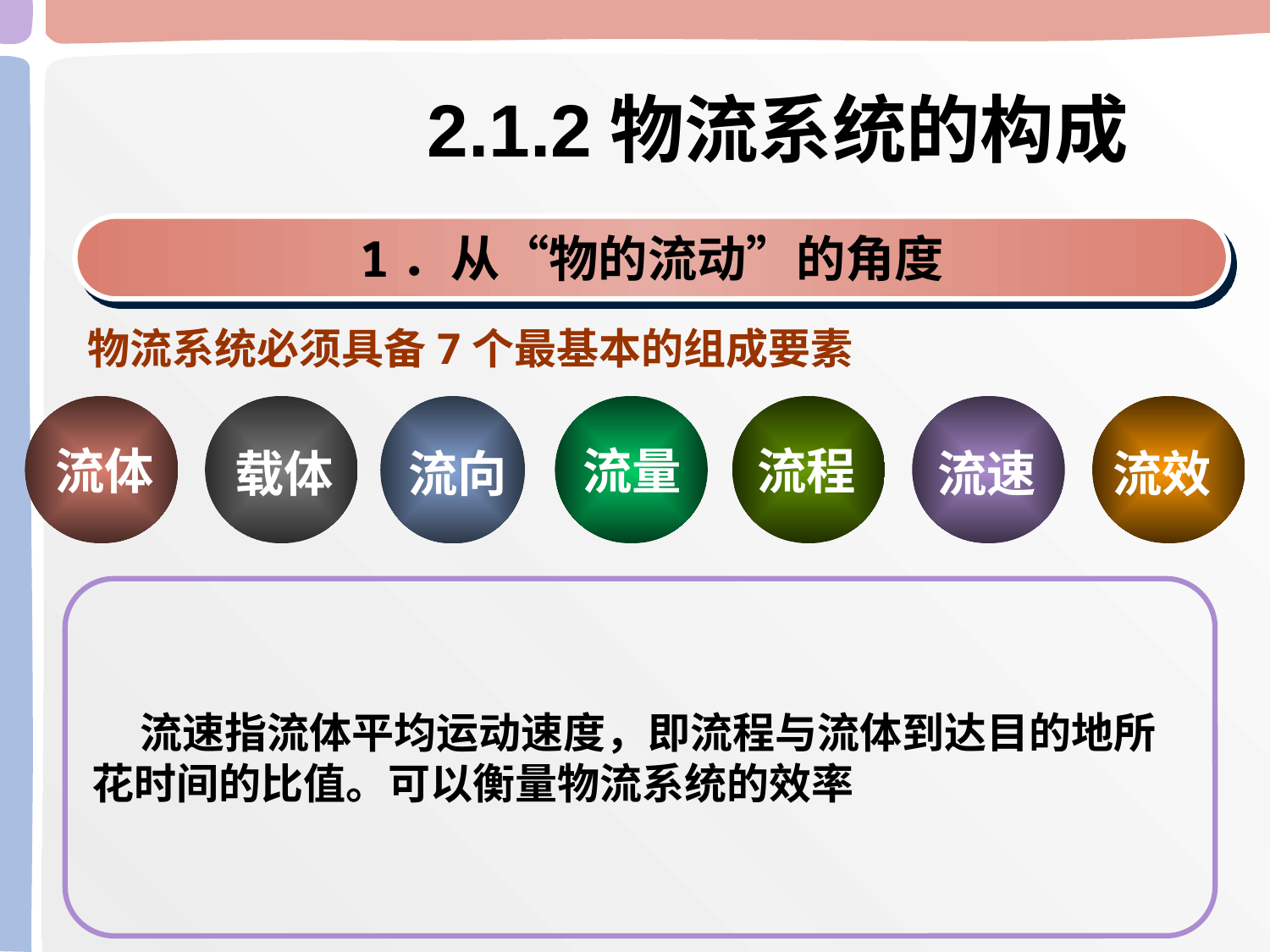

# 2.1.2物流系统的构成
1．从“物的流动”的角度
物流系统必须具备7个最基本的组成要素

流体

载体

流向

流量
流程
流速
流效
    流速指流体平均运动速度，即流程与流体到达目的地所花时间的比值。可以衡量物流系统的效率